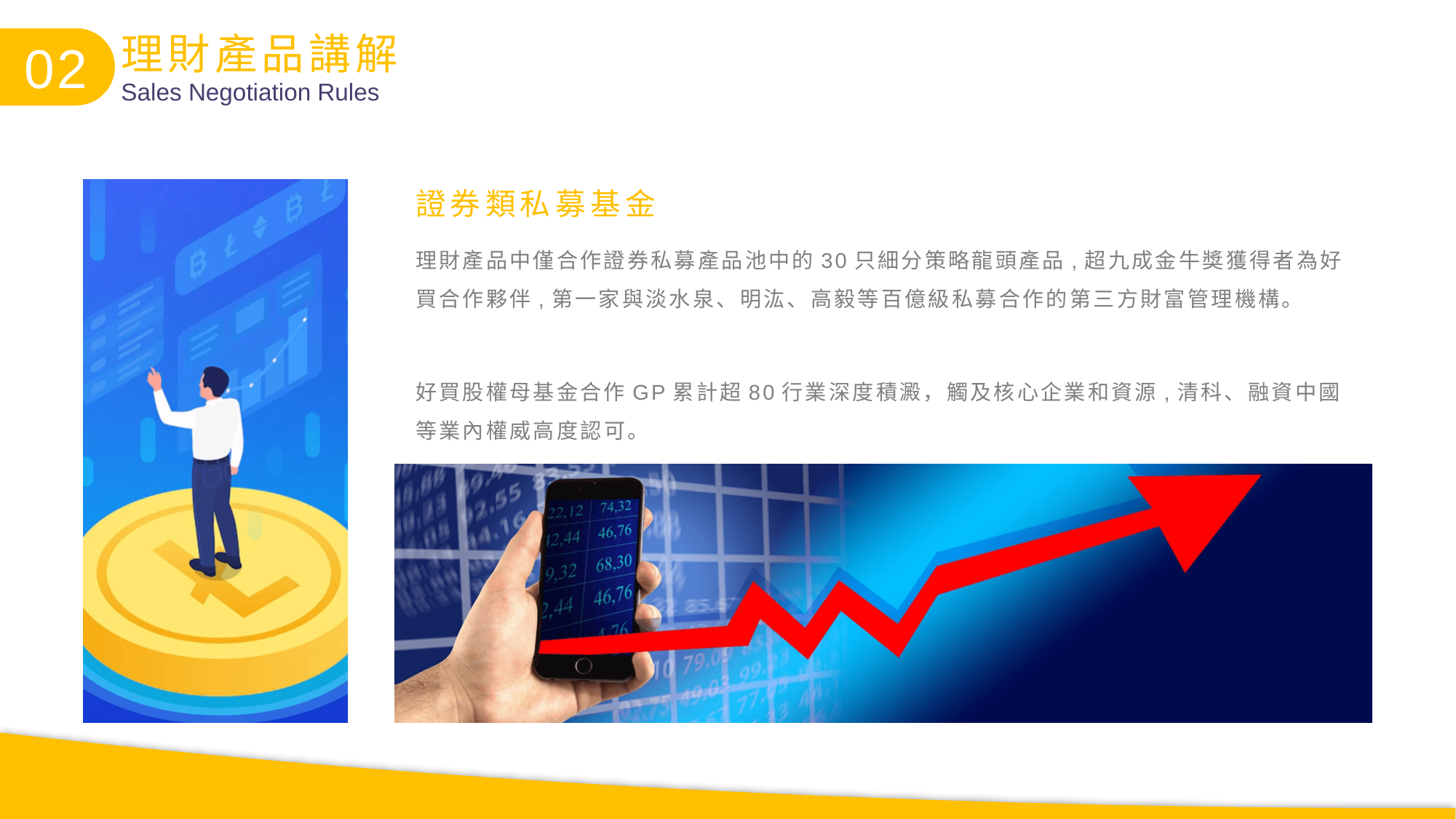

理財產品講解
Sales Negotiation Rules

02

證券類私募基金
理財產品中僅合作證券私募產品池中的30只細分策略龍頭產品,超九成金牛獎獲得者為好買合作夥伴,第一家與淡水泉、明汯、高毅等百億級私募合作的第三方財富管理機構。
好買股權母基金合作GP累計超80行業深度積澱，觸及核心企業和資源,清科、融資中國等業內權威高度認可。